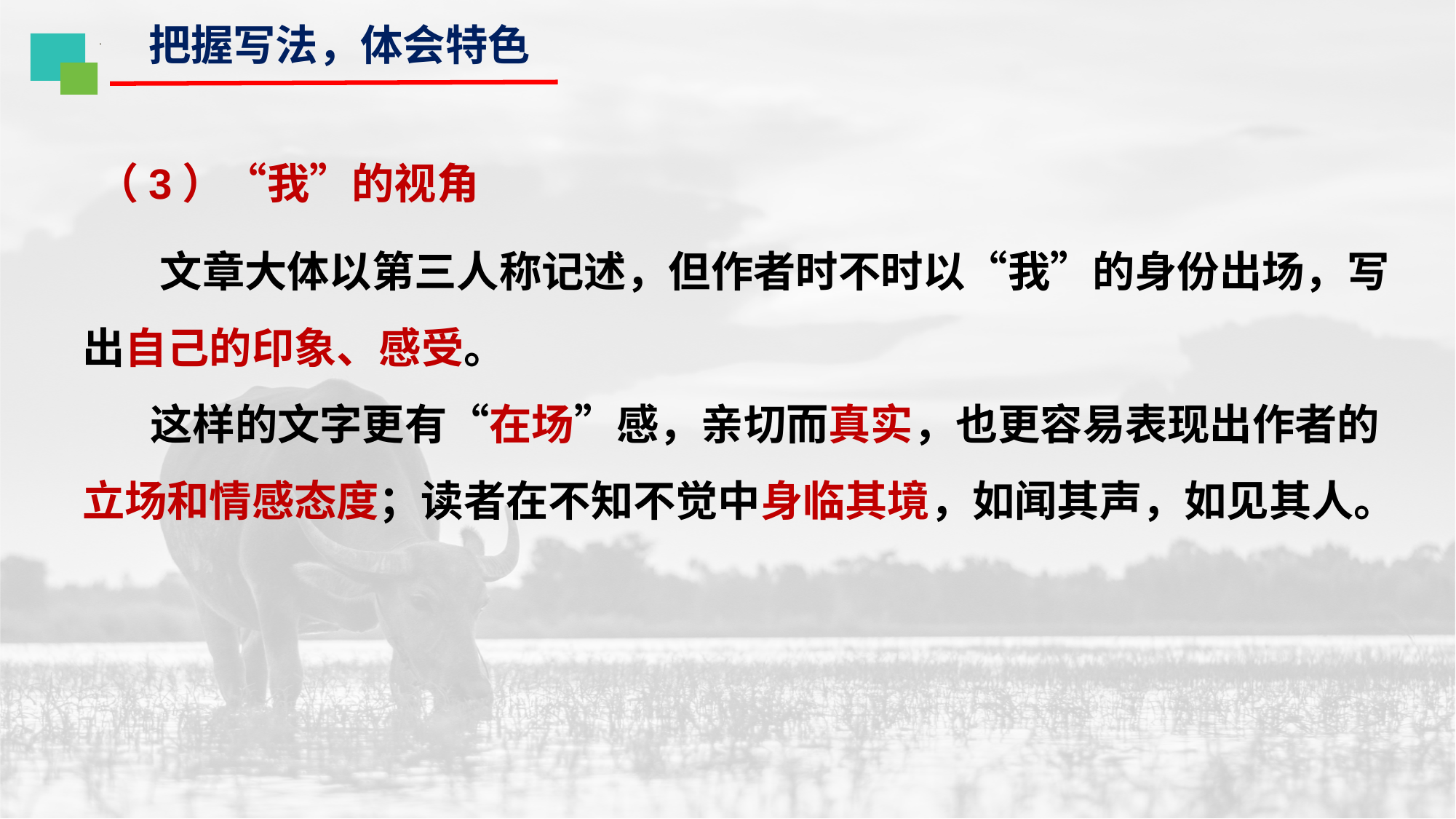

把握写法，体会特色

（3）“我”的视角
       文章大体以第三人称记述，但作者时不时以“我”的身份出场，写出自己的印象、感受。
      这样的文字更有“在场”感，亲切而真实，也更容易表现出作者的立场和情感态度；读者在不知不觉中身临其境，如闻其声，如见其人。